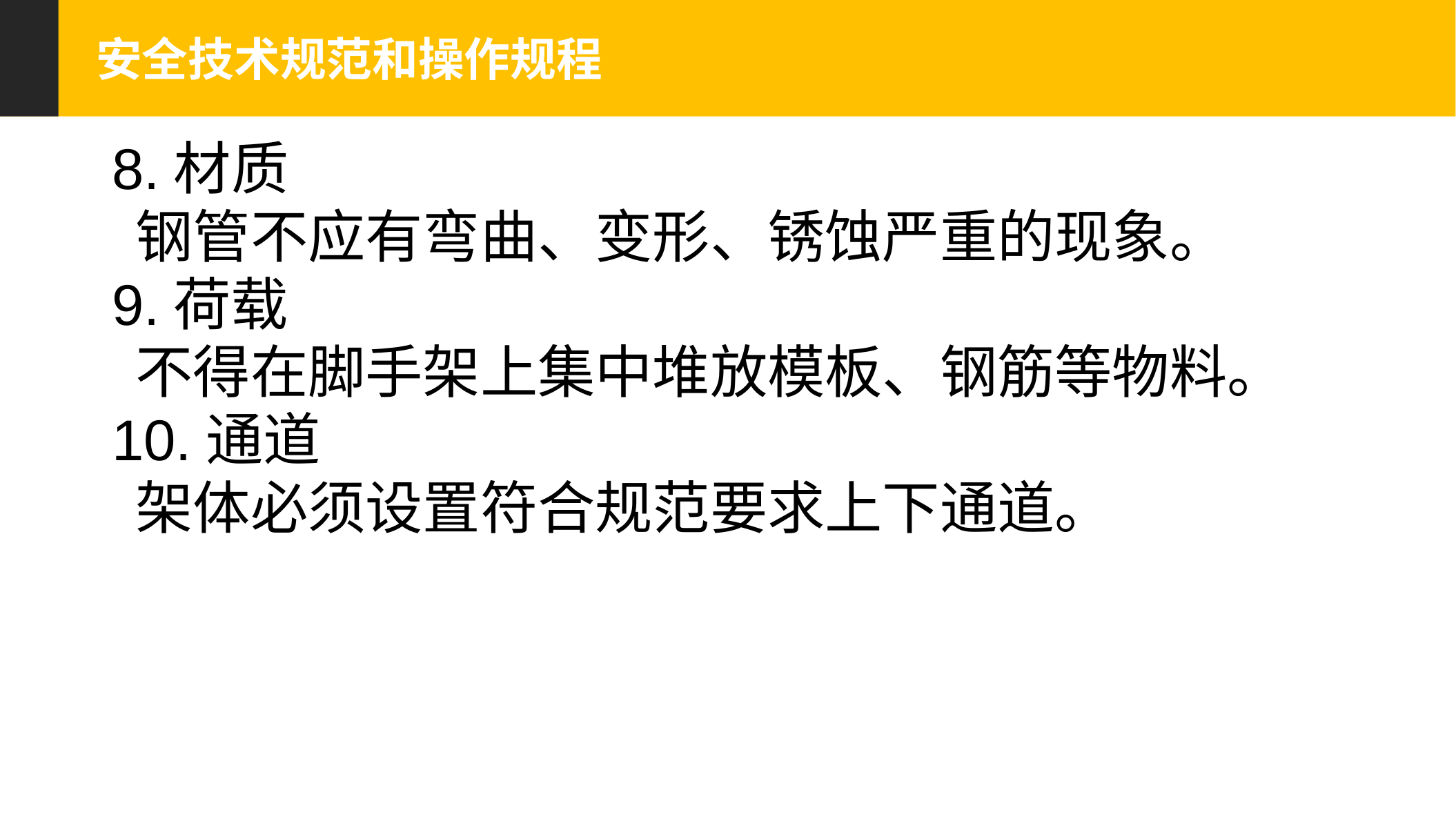

安全技术规范和操作规程
 8.材质
  钢管不应有弯曲、变形、锈蚀严重的现象。
 9.荷载
  不得在脚手架上集中堆放模板、钢筋等物料。
 10.通道
  架体必须设置符合规范要求上下通道。